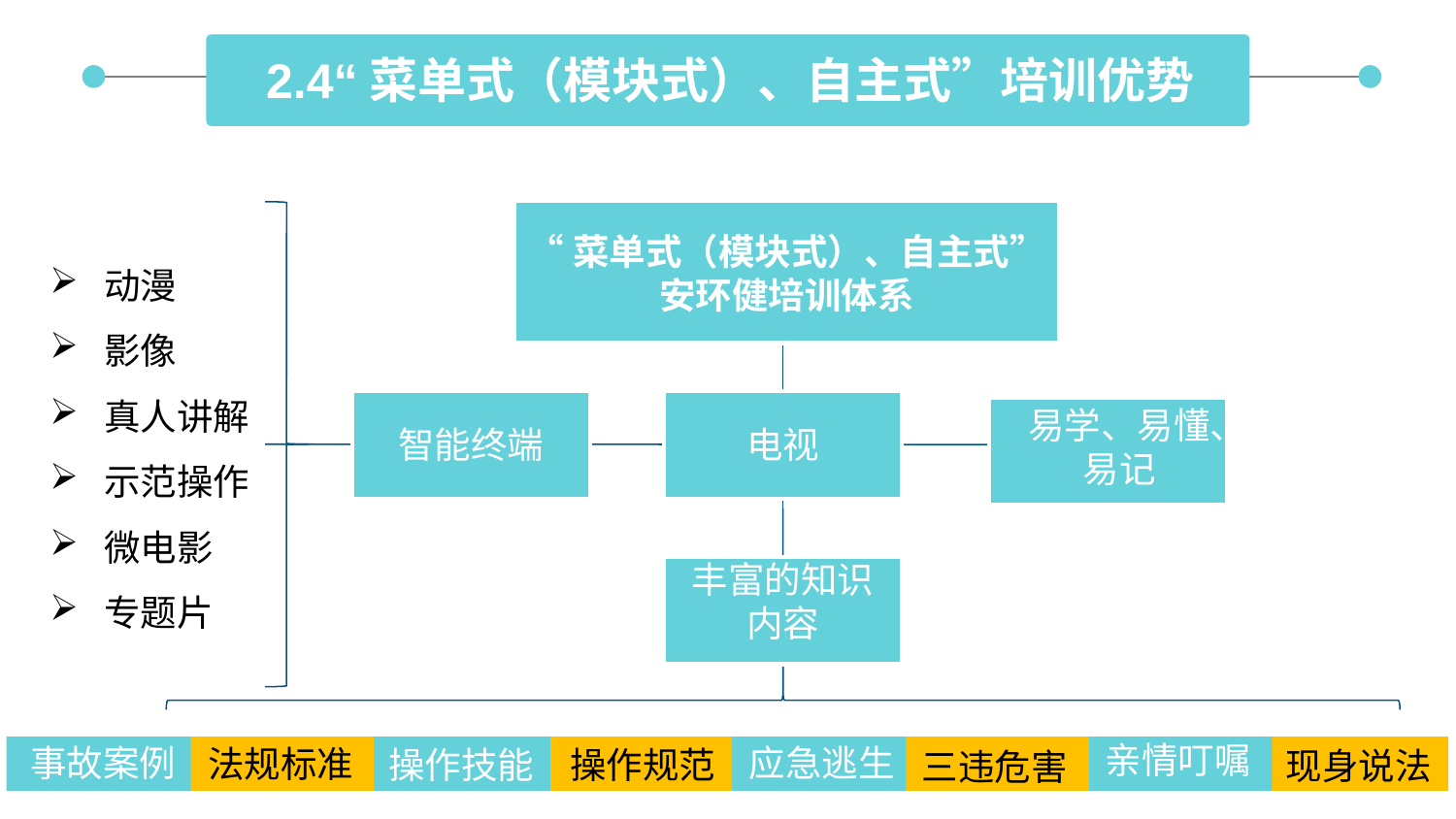

2.4“菜单式（模块式）、自主式”培训优势

“菜单式（模块式）、自主式”
安环健培训体系
动漫
影像
真人讲解
示范操作
微电影
专题片

易学、易懂、易记

智能终端
电视
丰富的知识内容

亲情叮嘱
事故案例
应急逃生
法规标准
操作技能
操作规范
现身说法

三违危害